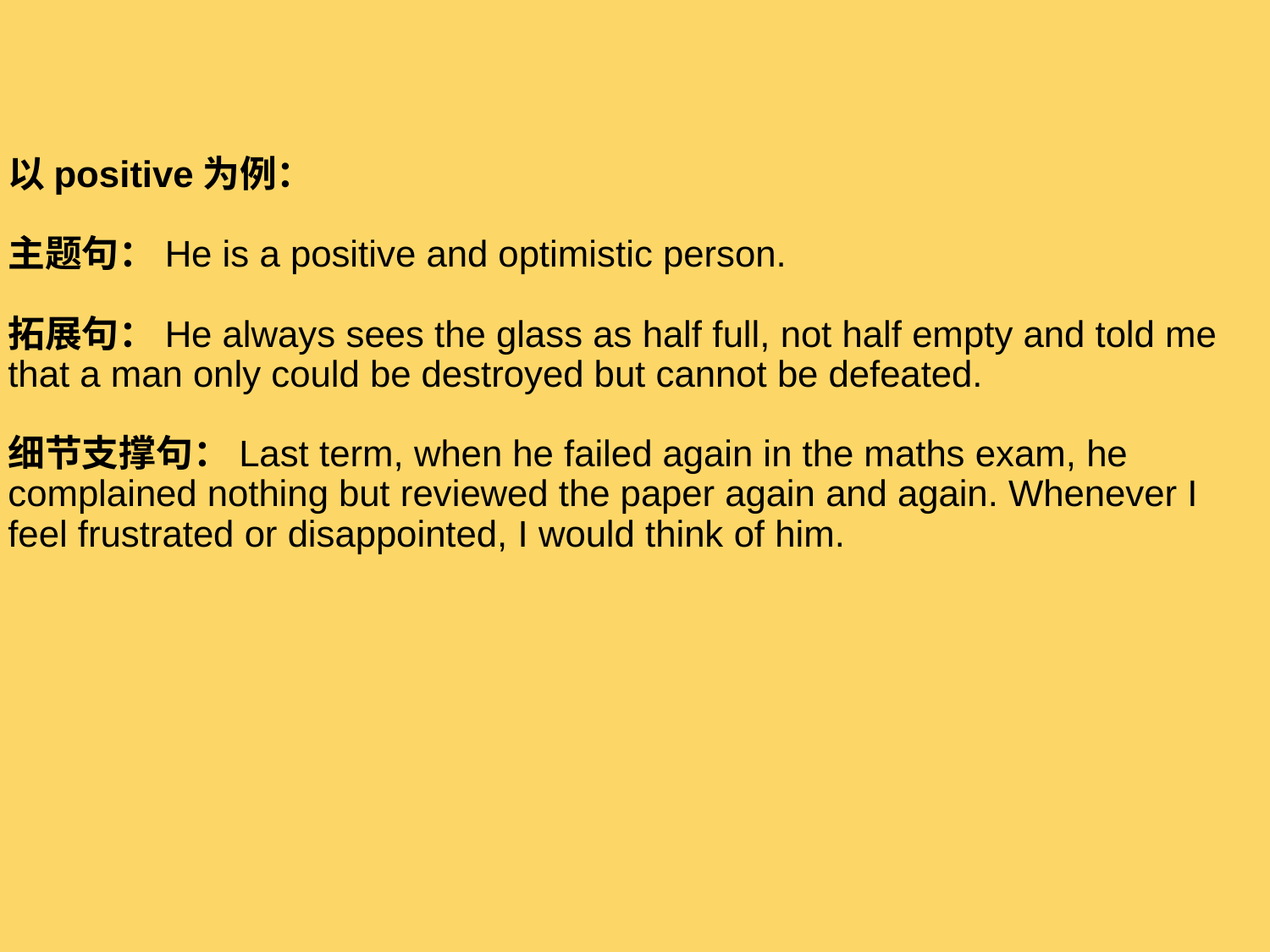

以positive为例：
主题句：He is a positive and optimistic person. 
拓展句：He always sees the glass as half full, not half empty and told me that a man only could be destroyed but cannot be defeated. 
细节支撑句：Last term, when he failed again in the maths exam, he complained nothing but reviewed the paper again and again. Whenever I feel frustrated or disappointed, I would think of him.